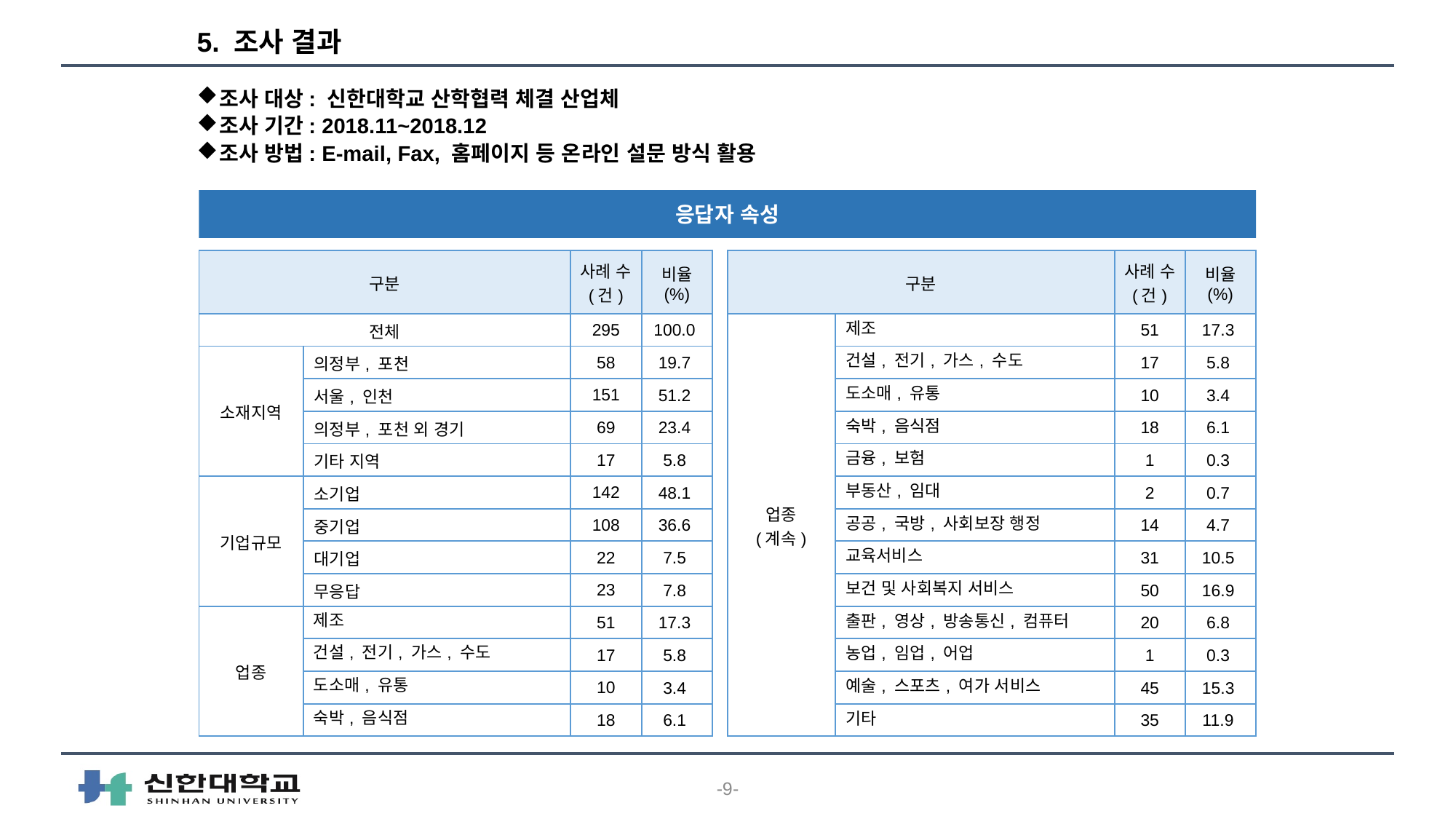

# 5. 조사 결과
조사 대상: 신한대학교 산학협력 체결 산업체
조사 기간: 2018.11~2018.12
조사 방법: E-mail, Fax, 홈페이지 등 온라인 설문 방식 활용
응답자 속성
| 구분 |  | 사례 수 (건) | 비율 (%) |
| --- | --- | --- | --- |
| 전체 |  | 295 | 100.0 |
| 소재지역 | 의정부, 포천 | 58 | 19.7 |
|  | 서울, 인천 | 151 | 51.2 |
|  | 의정부, 포천 외 경기 | 69 | 23.4 |
|  | 기타 지역 | 17 | 5.8 |
| 기업규모 | 소기업 | 142 | 48.1 |
|  | 중기업 | 108 | 36.6 |
|  | 대기업 | 22 | 7.5 |
|  | 무응답 | 23 | 7.8 |
| 업종 | 제조 | 51 | 17.3 |
|  | 건설, 전기, 가스, 수도 | 17 | 5.8 |
|  | 도소매, 유통 | 10 | 3.4 |
|  | 숙박, 음식점 | 18 | 6.1 |
| 구분 |  | 사례 수 (건) | 비율 (%) |
| --- | --- | --- | --- |
| 업종 (계속) | 제조 | 51 | 17.3 |
|  | 건설, 전기, 가스, 수도 | 17 | 5.8 |
|  | 도소매, 유통 | 10 | 3.4 |
|  | 숙박, 음식점 | 18 | 6.1 |
|  | 금융, 보험 | 1 | 0.3 |
|  | 부동산, 임대 | 2 | 0.7 |
|  | 공공, 국방, 사회보장 행정 | 14 | 4.7 |
|  | 교육서비스 | 31 | 10.5 |
|  | 보건 및 사회복지 서비스 | 50 | 16.9 |
|  | 출판, 영상, 방송통신, 컴퓨터 | 20 | 6.8 |
|  | 농업, 임업, 어업 | 1 | 0.3 |
|  | 예술, 스포츠, 여가 서비스 | 45 | 15.3 |
|  | 기타 | 35 | 11.9 |
-9-